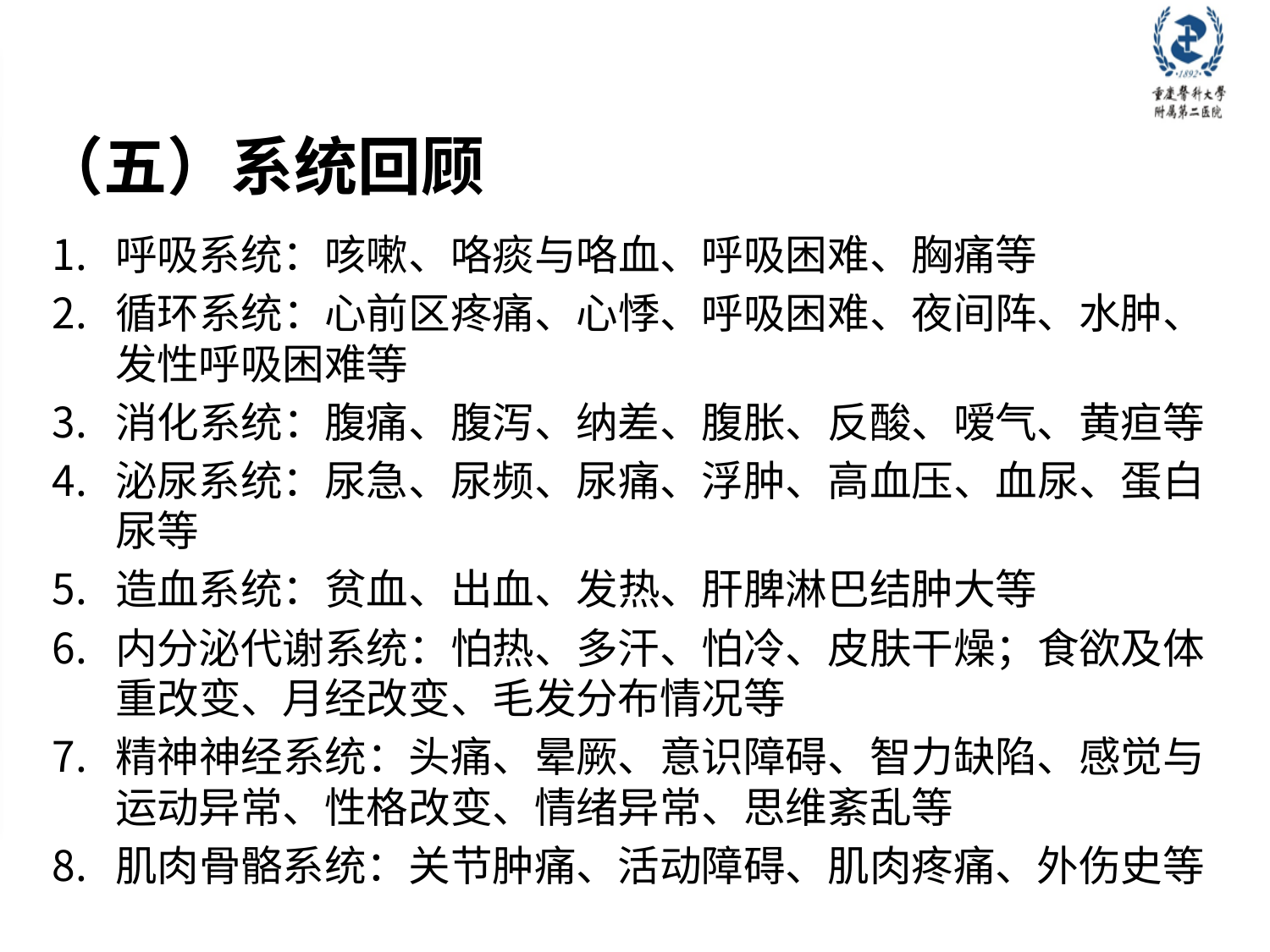

# （五）系统回顾
呼吸系统：咳嗽、咯痰与咯血、呼吸困难、胸痛等
循环系统：心前区疼痛、心悸、呼吸困难、夜间阵、水肿、发性呼吸困难等
消化系统：腹痛、腹泻、纳差、腹胀、反酸、嗳气、黄疸等
泌尿系统：尿急、尿频、尿痛、浮肿、高血压、血尿、蛋白尿等
造血系统：贫血、出血、发热、肝脾淋巴结肿大等
内分泌代谢系统：怕热、多汗、怕冷、皮肤干燥；食欲及体重改变、月经改变、毛发分布情况等
精神神经系统：头痛、晕厥、意识障碍、智力缺陷、感觉与运动异常、性格改变、情绪异常、思维紊乱等
肌肉骨骼系统：关节肿痛、活动障碍、肌肉疼痛、外伤史等